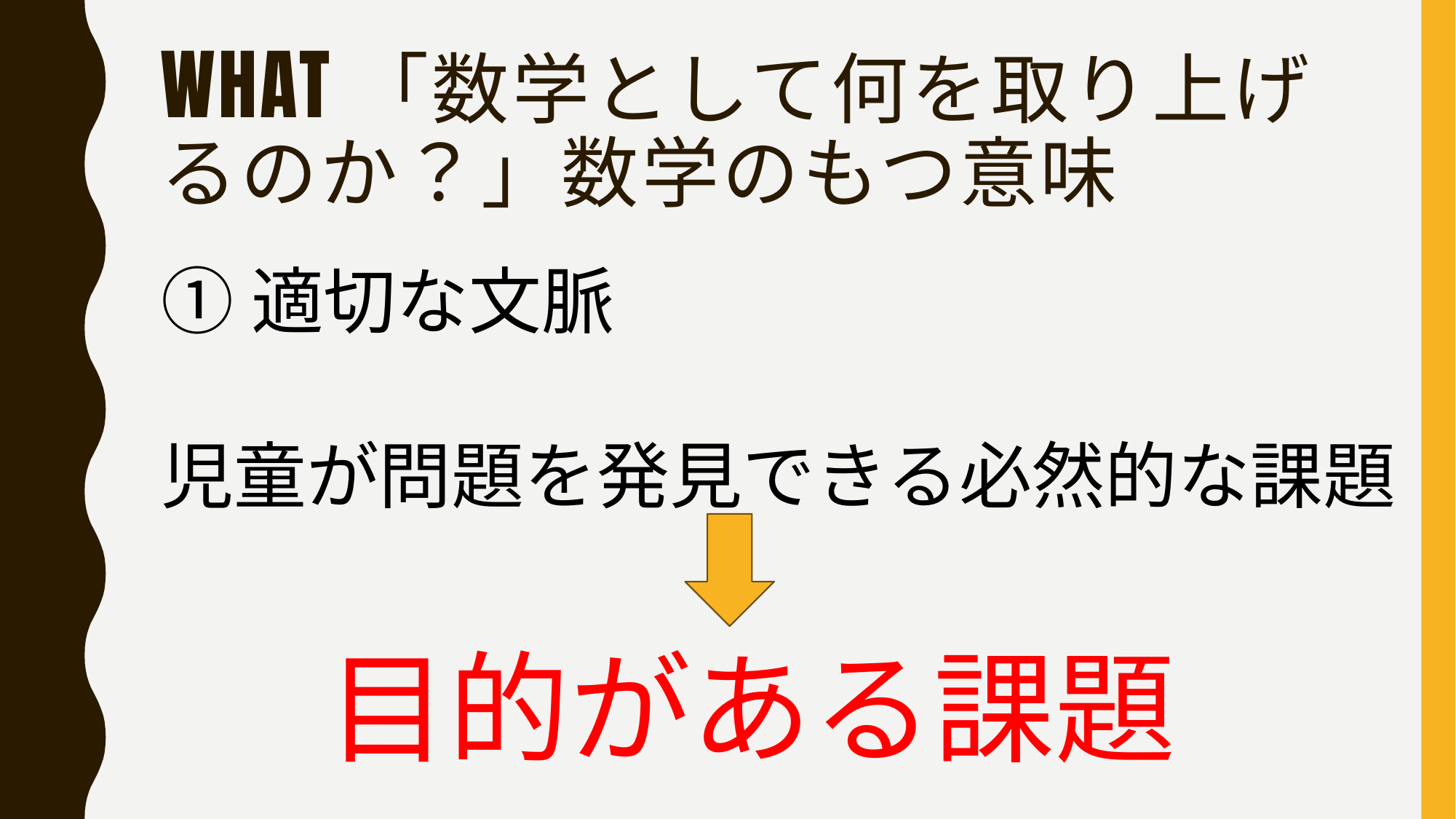

# WHAT「数学として何を取り上げるのか？」数学のもつ意味
①適切な文脈

児童が問題を発見できる必然的な課題

目的がある課題